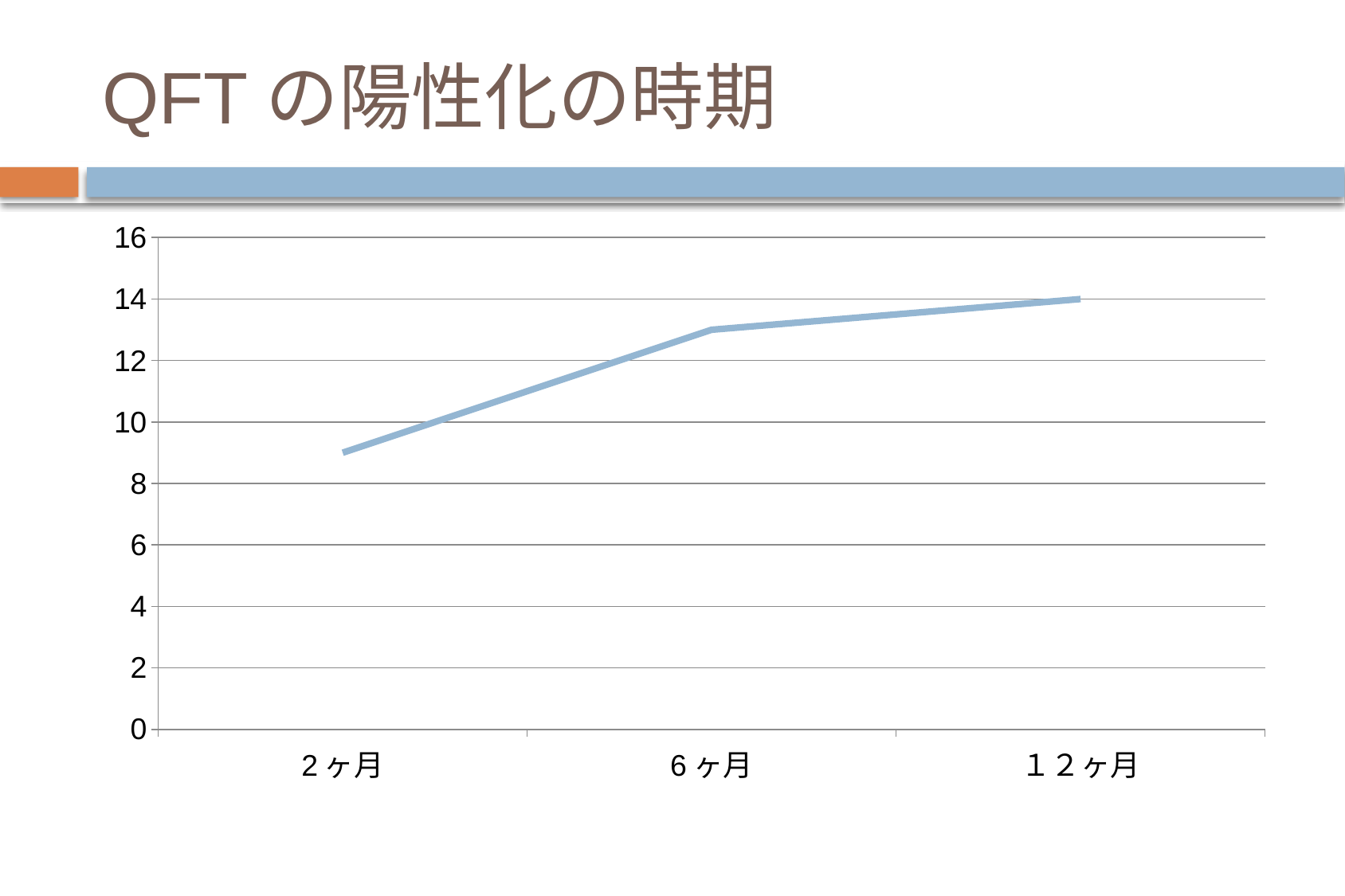

# QFTの陽性化の時期

### Chart

| Category | 系列 1 |
|---|---|
| 2ヶ月 | 9.0 |
| 6ヶ月 | 13.0 |
| １２ヶ月 | 14.0 |